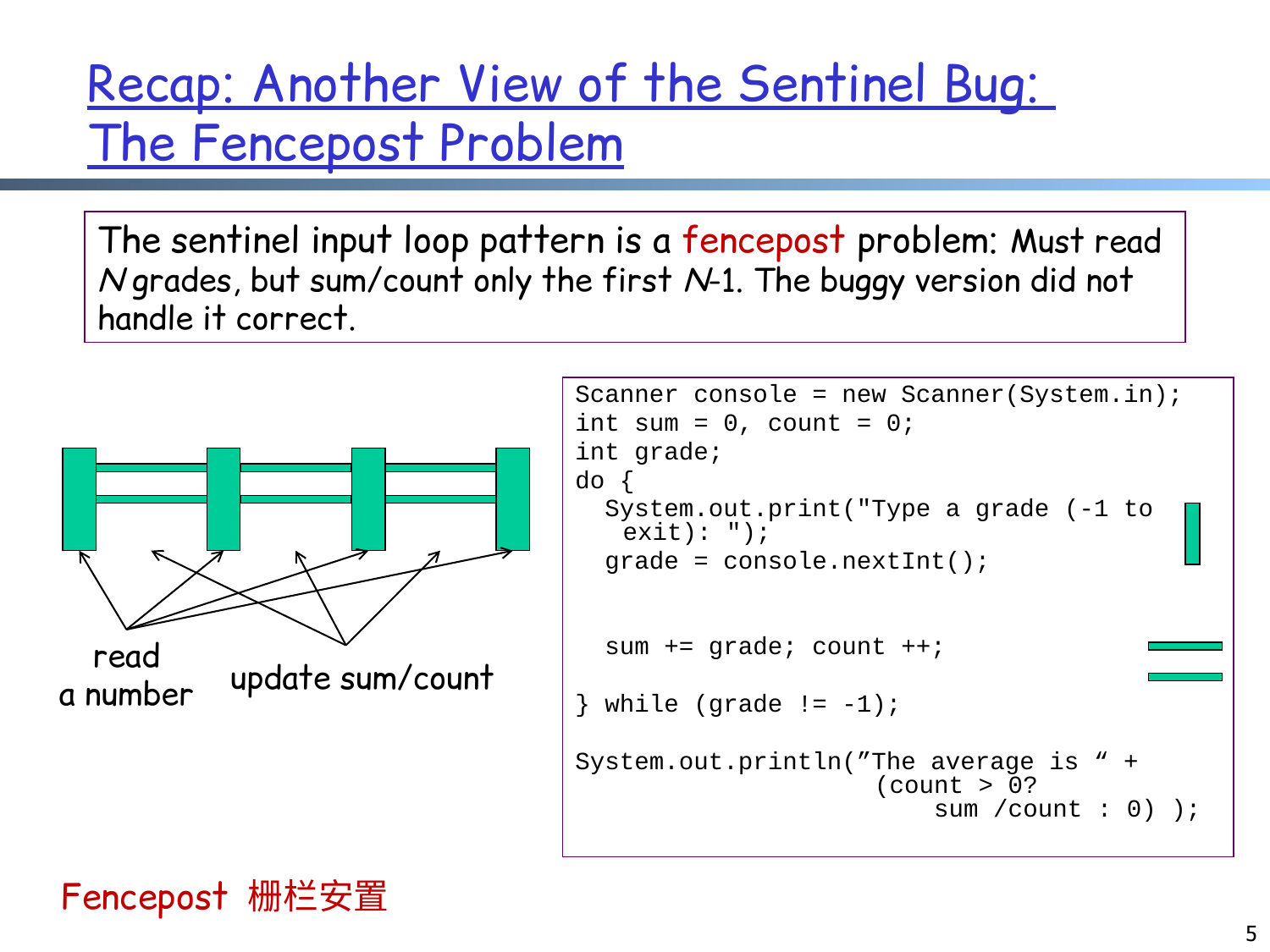

# Recap: Another View of the Sentinel Bug: The Fencepost Problem
The sentinel input loop pattern is a fencepost problem: Must read N grades, but sum/count only the first N-1. The buggy version did not handle it correct.
Scanner console = new Scanner(System.in);
int sum = 0, count = 0;
int grade;
do {
  System.out.print("Type a grade (-1 to exit): ");
  grade = console.nextInt();

  sum += grade; count ++;

} while (grade != -1);

System.out.println(”The average is “ +
                 (count > 0?
                     sum /count : 0) );

read
a number
update sum/count

Fencepost 栅栏安置
5